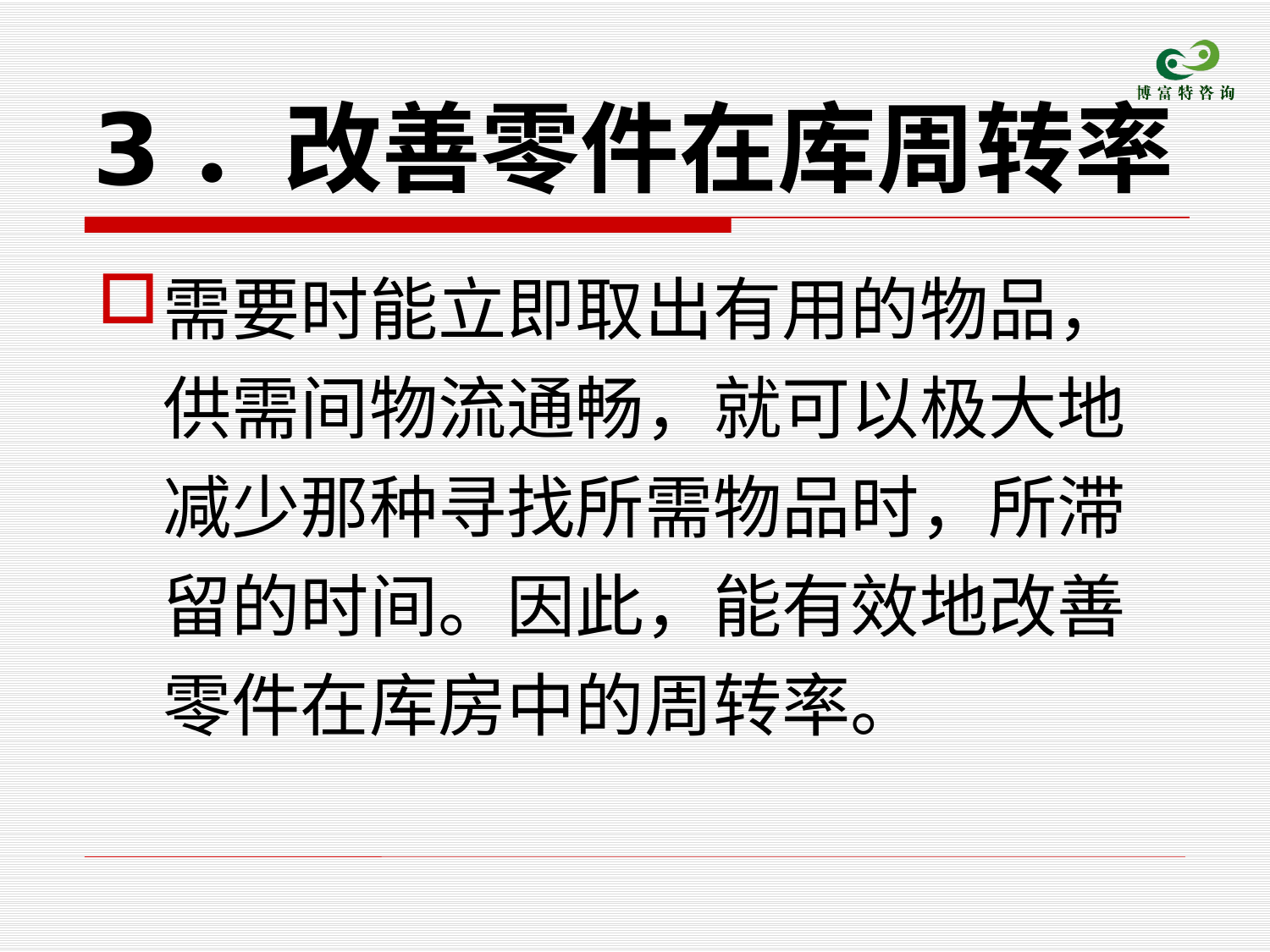

# 3．改善零件在库周转率
需要时能立即取出有用的物品，供需间物流通畅，就可以极大地减少那种寻找所需物品时，所滞留的时间。因此，能有效地改善零件在库房中的周转率。
44